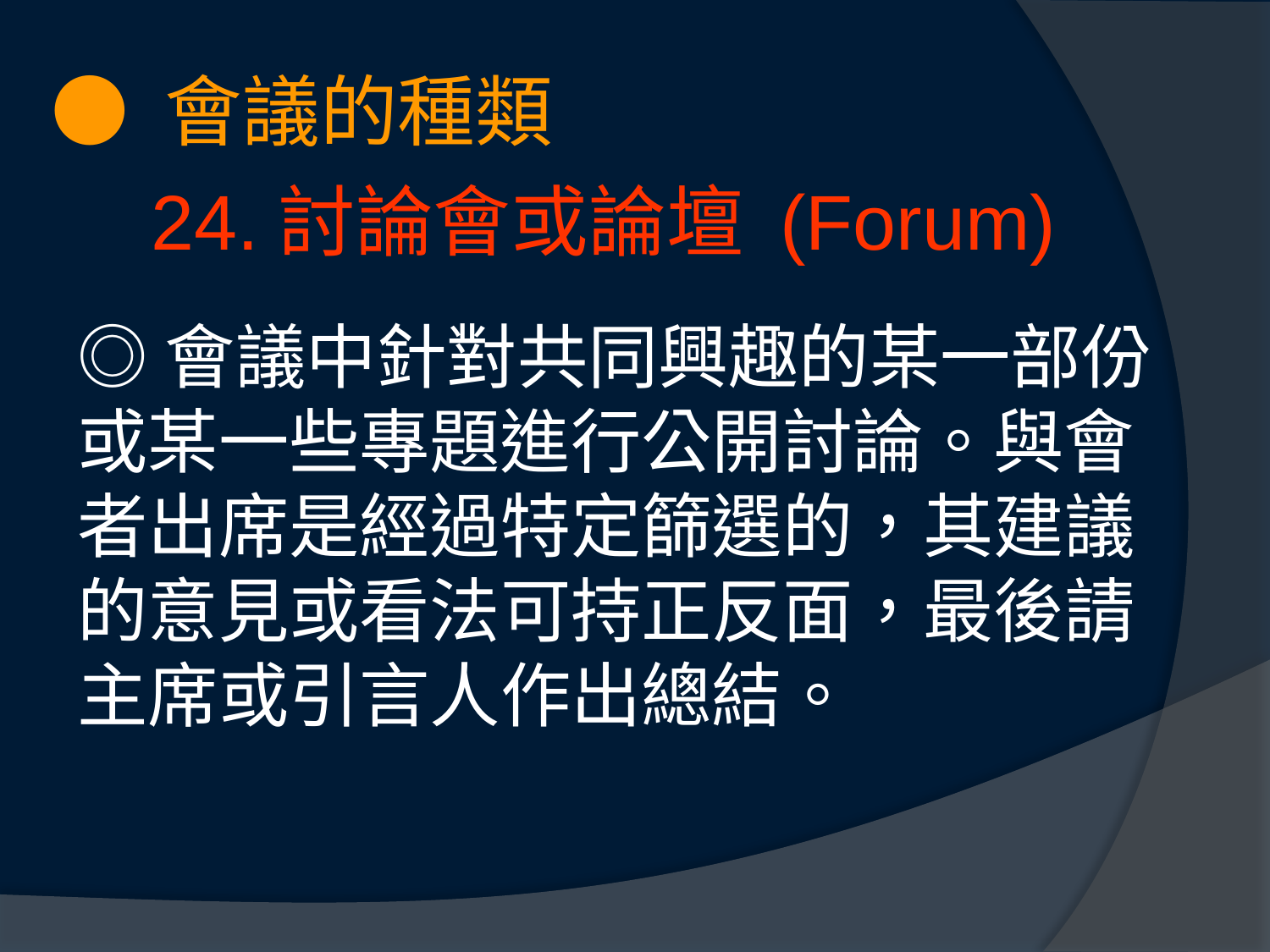

# ● 會議的種類
24.討論會或論壇 (Forum)
◎會議中針對共同興趣的某一部份或某一些專題進行公開討論。與會者出席是經過特定篩選的，其建議的意見或看法可持正反面，最後請主席或引言人作出總結。